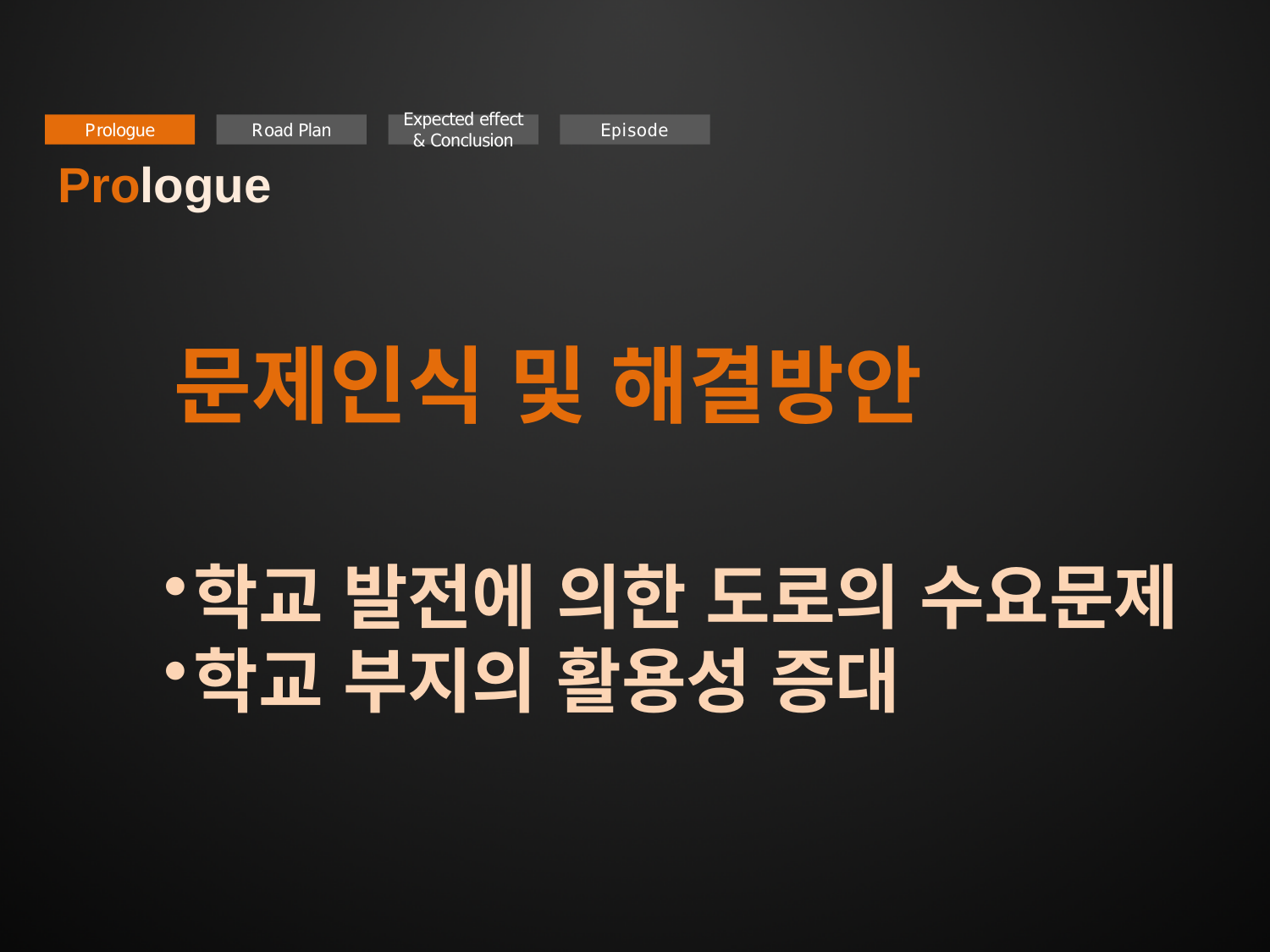

Prologue
Road Plan
Expected effect & Conclusion
Episode
Prologue
문제인식 및 해결방안
학교 발전에 의한 도로의 수요문제
학교 부지의 활용성 증대